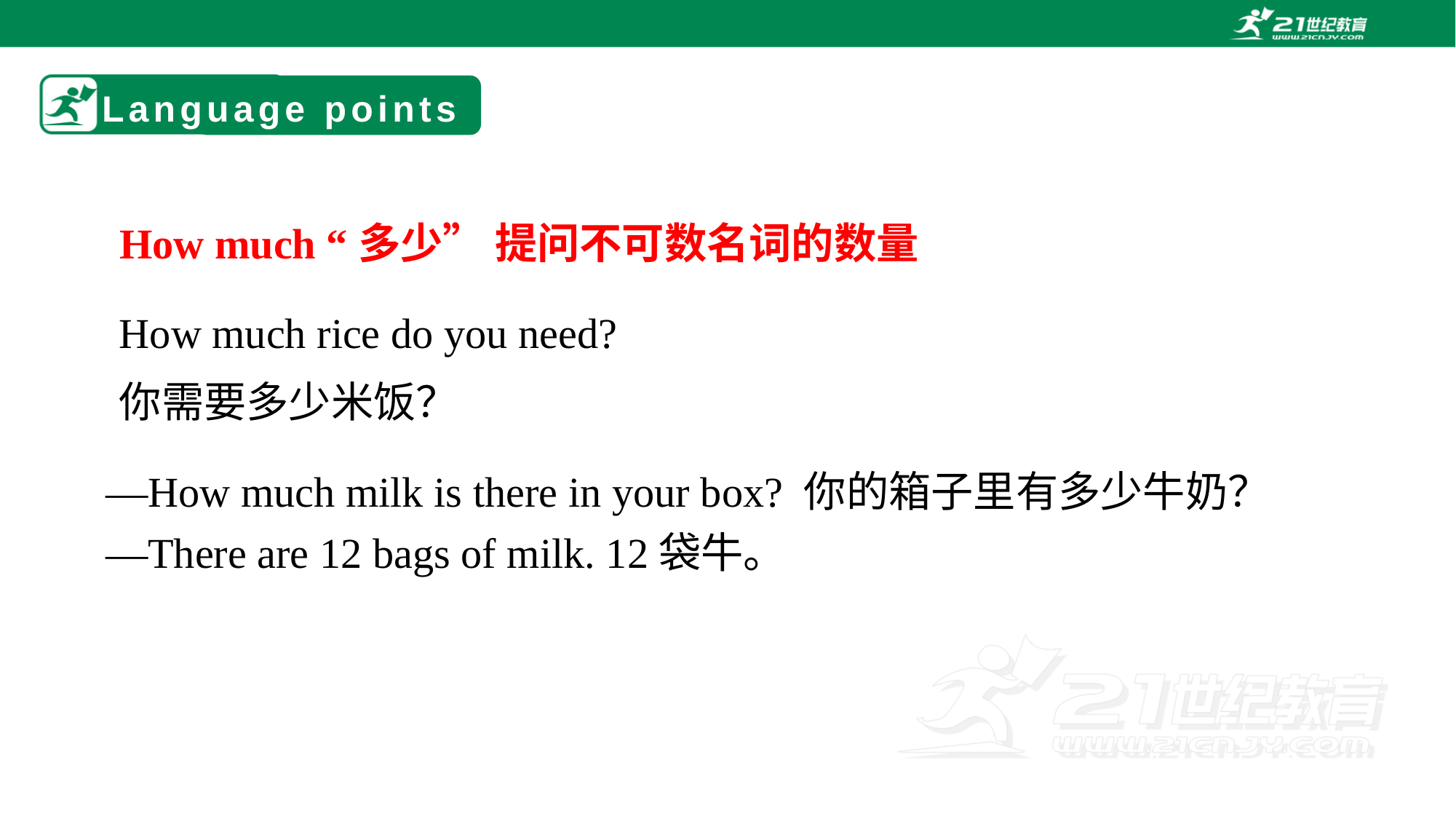

# Language points
How much “多少” 提问不可数名词的数量
How much rice do you need?
你需要多少米饭？
—How much milk is there in your box? 你的箱子里有多少牛奶？
—There are 12 bags of milk. 12袋牛。